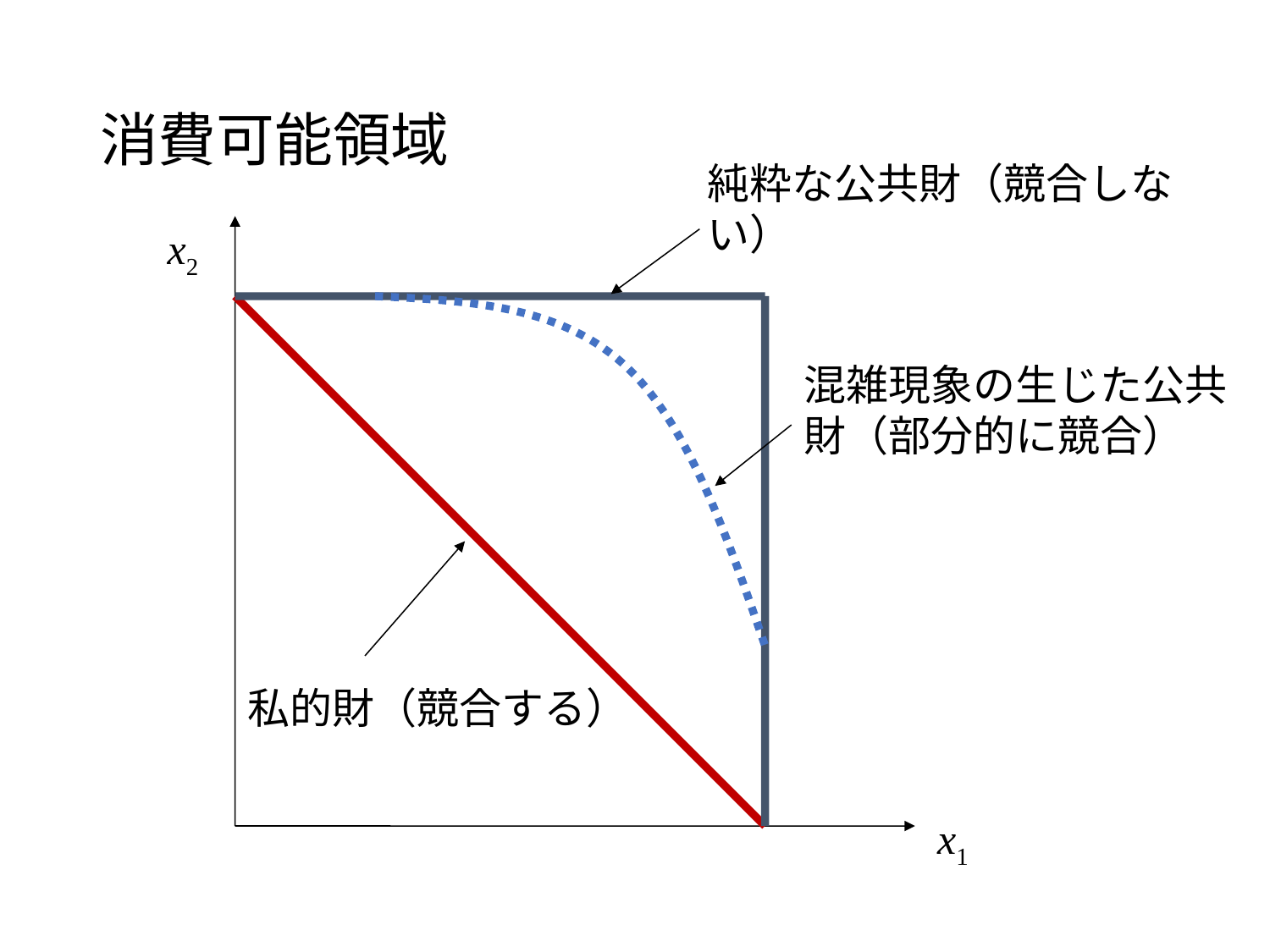

# 消費可能領域
純粋な公共財（競合しない）
x2

混雑現象の生じた公共財（部分的に競合）

私的財（競合する）
x1